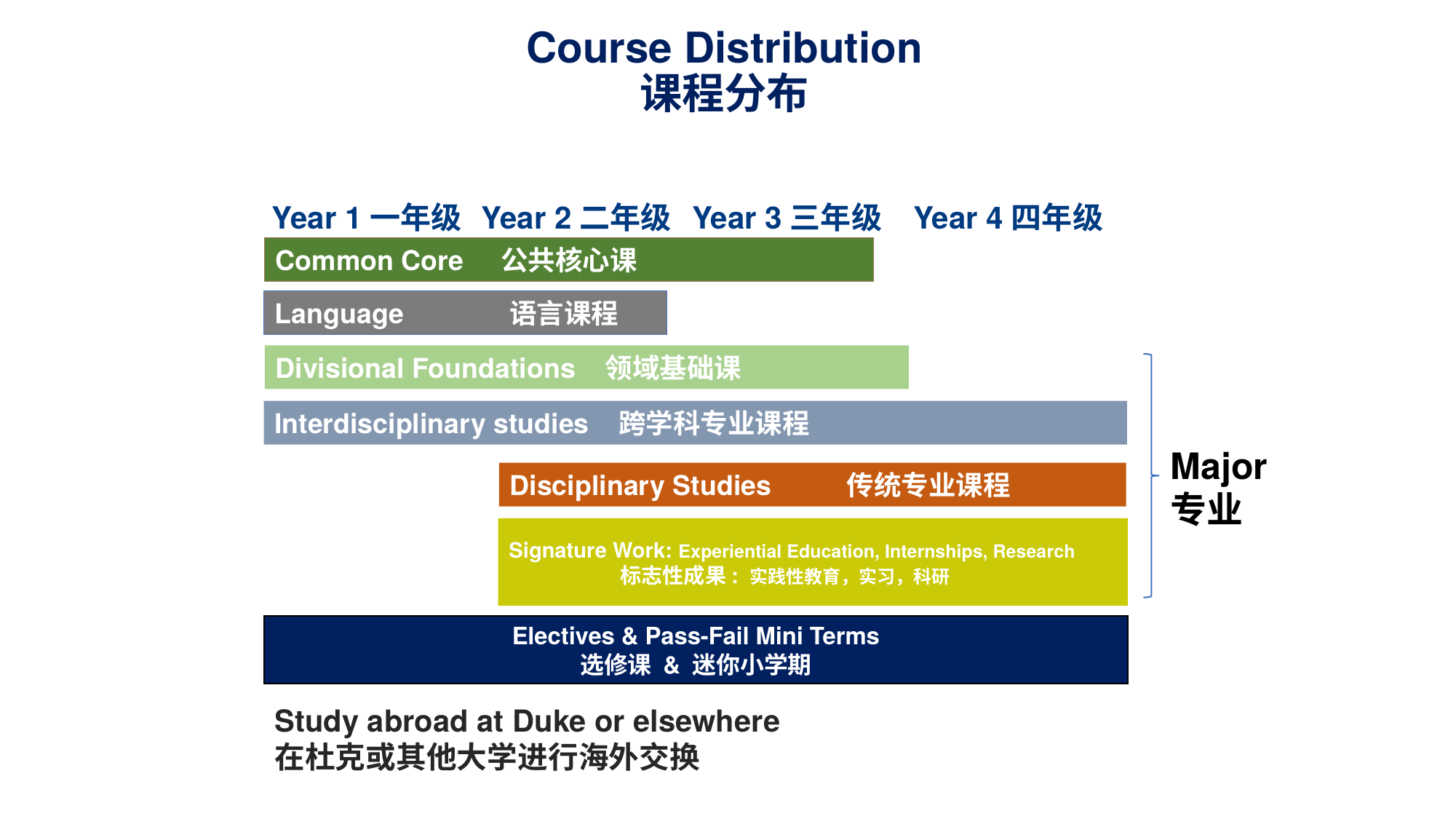

# Course Distribution 课程分布
Year 1一年级
Year 3三年级
Year 4四年级
Year 2二年级
Common Core    公共核心课
Language             语言课程
Divisional Foundations   领域基础课
Interdisciplinary studies   跨学科专业课程
Disciplinary Studies         传统专业课程
Signature Work: Experiential Education, Internships, Research                              标志性成果: 实践性教育，实习，科研
Electives & Pass-Fail Mini Terms
选修课 & 迷你小学期

Major
专业
Study abroad at Duke or elsewhere
在杜克或其他大学进行海外交换